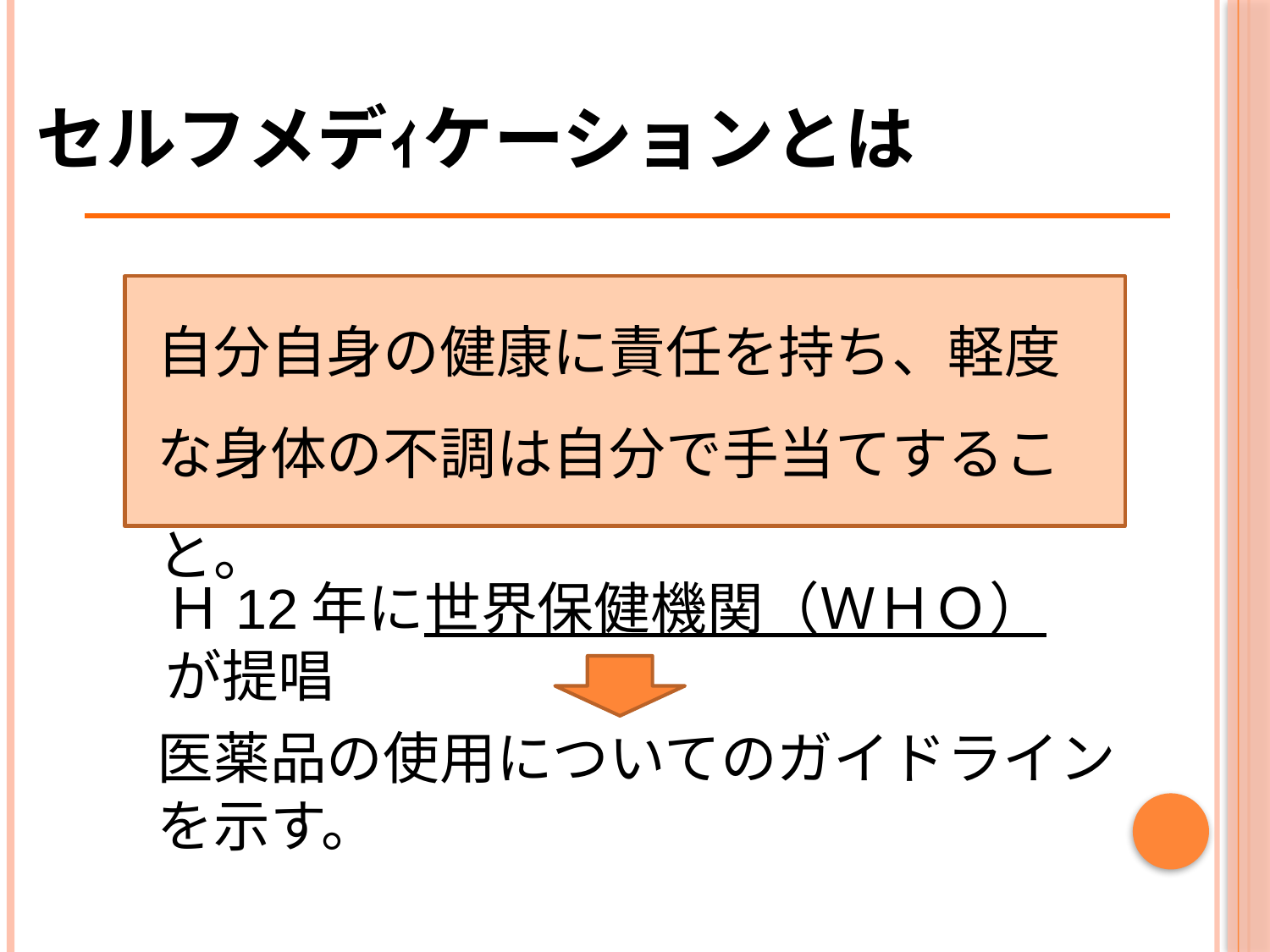

セルフメデｨケーションとは

自分自身の健康に責任を持ち、軽度な身体の不調は自分で手当てすること。
Ｈ12年に世界保健機関（ＷＨＯ）が提唱

医薬品の使用についてのガイドラインを示す。